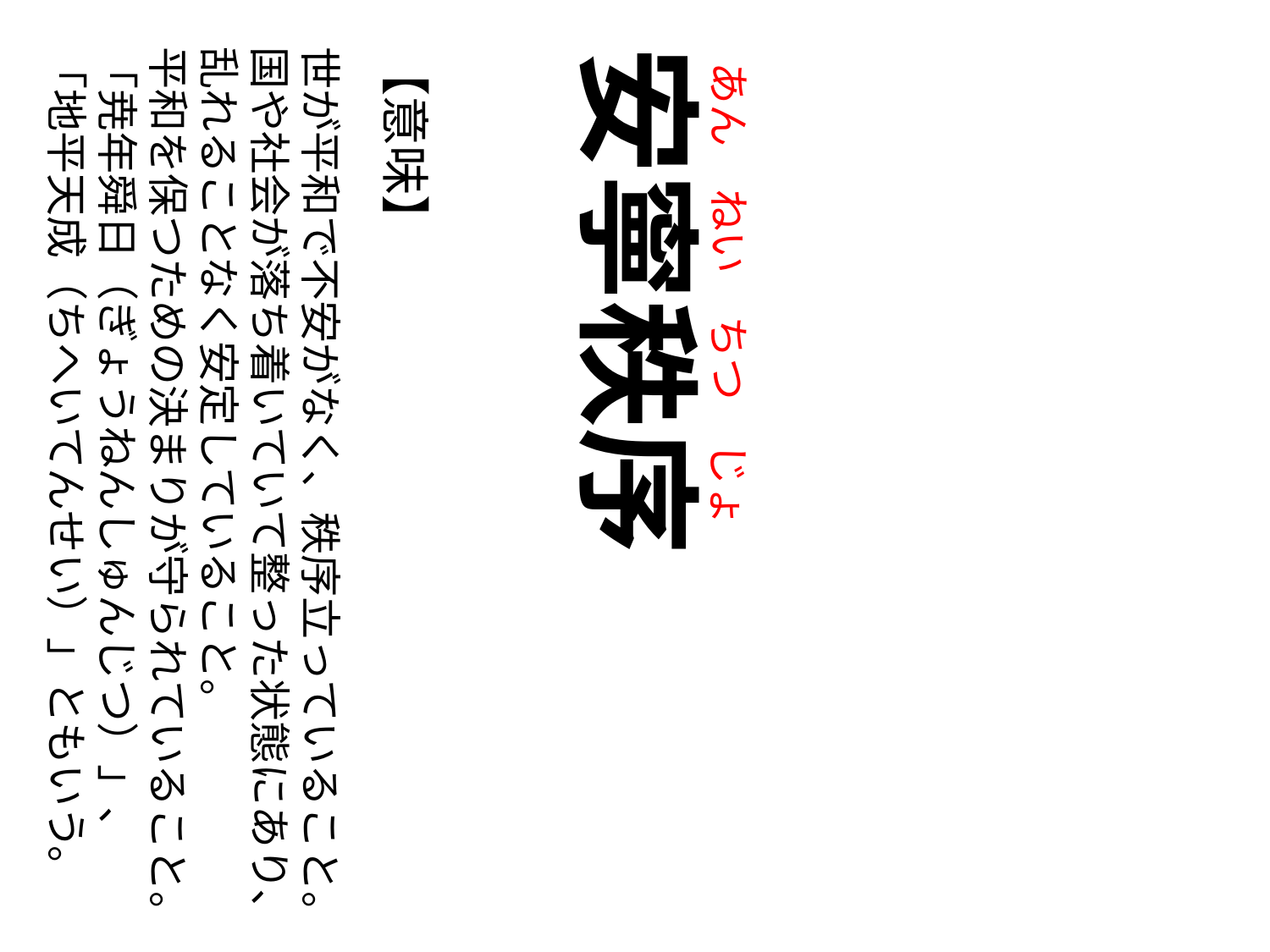

あん
ねい
ちつ
じょ
【意味】

世が平和で不安がなく、秩序立っていること。
国や社会が落ち着いていて整った状態にあり、乱れることなく安定していること。
平和を保つための決まりが守られていること。
「尭年舜日（ぎょうねんしゅんじつ）」、
「地平天成（ちへいてんせい）」ともいう。
安寧秩序